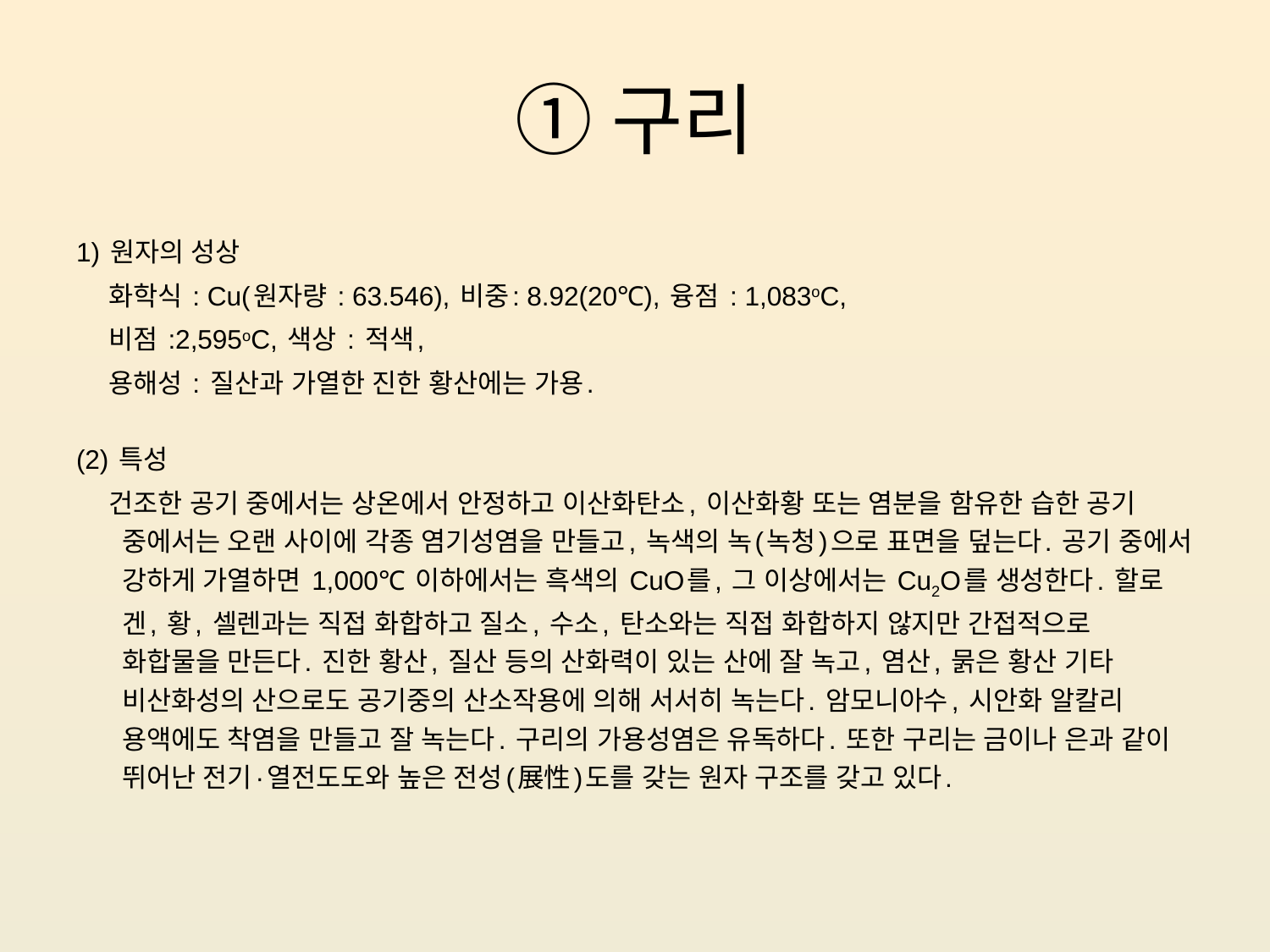

# ①구리
1) 원자의 성상
    화학식 : Cu(원자량 : 63.546), 비중: 8.92(20℃), 융점 : 1,083oC,
    비점 :2,595oC, 색상 : 적색,
    용해성 : 질산과 가열한 진한 황산에는 가용.
(2) 특성
    건조한 공기 중에서는 상온에서 안정하고 이산화탄소, 이산화황 또는 염분을 함유한 습한 공기 중에서는 오랜 사이에 각종 염기성염을 만들고, 녹색의 녹(녹청)으로 표면을 덮는다. 공기 중에서 강하게 가열하면 1,000℃ 이하에서는 흑색의 CuO를, 그 이상에서는 Cu2O를 생성한다. 할로겐, 황, 셀렌과는 직접 화합하고 질소, 수소, 탄소와는 직접 화합하지 않지만 간접적으로 화합물을 만든다. 진한 황산, 질산 등의 산화력이 있는 산에 잘 녹고, 염산, 묽은 황산 기타 비산화성의 산으로도 공기중의 산소작용에 의해 서서히 녹는다. 암모니아수, 시안화 알칼리 용액에도 착염을 만들고 잘 녹는다. 구리의 가용성염은 유독하다. 또한 구리는 금이나 은과 같이 뛰어난 전기·열전도도와 높은 전성(展性)도를 갖는 원자 구조를 갖고 있다.